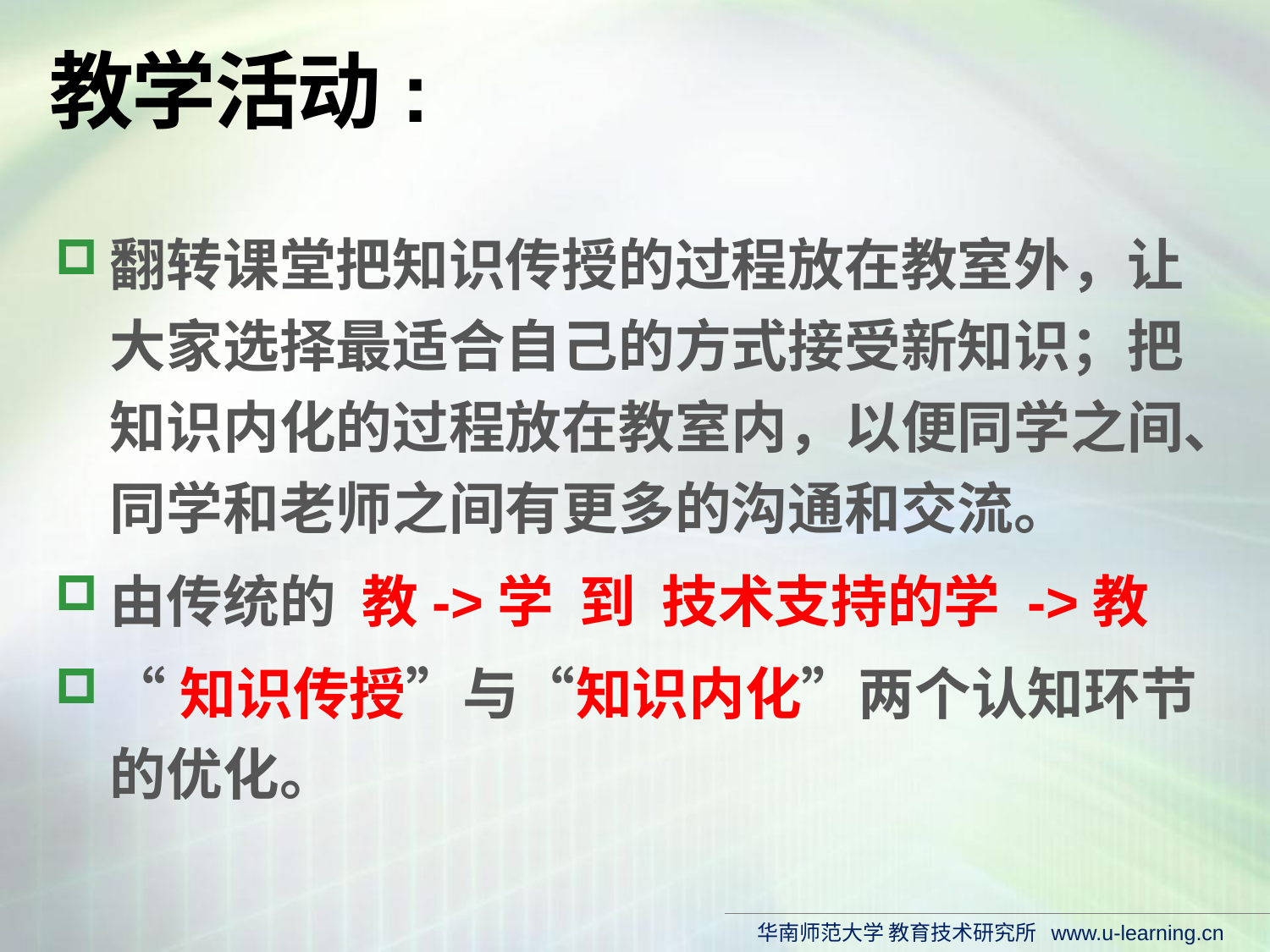

# 教学活动:
翻转课堂把知识传授的过程放在教室外，让大家选择最适合自己的方式接受新知识；把知识内化的过程放在教室内，以便同学之间、同学和老师之间有更多的沟通和交流。
由传统的  教->学  到  技术支持的学 ->教
“知识传授”与“知识内化”两个认知环节的优化。